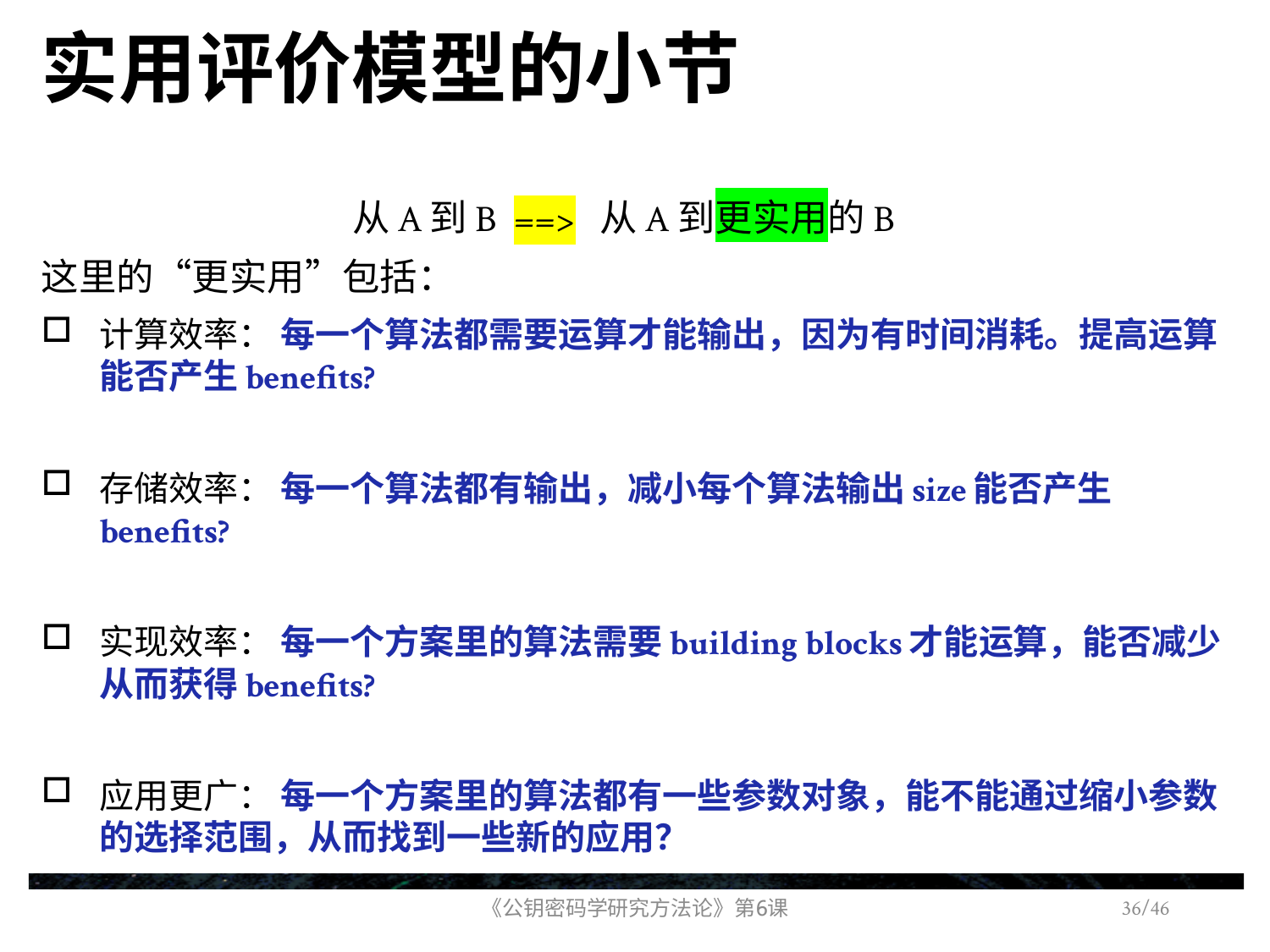

# 实用评价模型的小节
从A到B  ==>  从A到更实用的B
这里的“更实用”包括：
计算效率： 每一个算法都需要运算才能输出，因为有时间消耗。提高运算能否产生benefits?

存储效率： 每一个算法都有输出，减小每个算法输出size能否产生benefits?

实现效率： 每一个方案里的算法需要building blocks才能运算，能否减少从而获得benefits?

应用更广： 每一个方案里的算法都有一些参数对象，能不能通过缩小参数的选择范围，从而找到一些新的应用？
《公钥密码学研究方法论》第6课
36/46